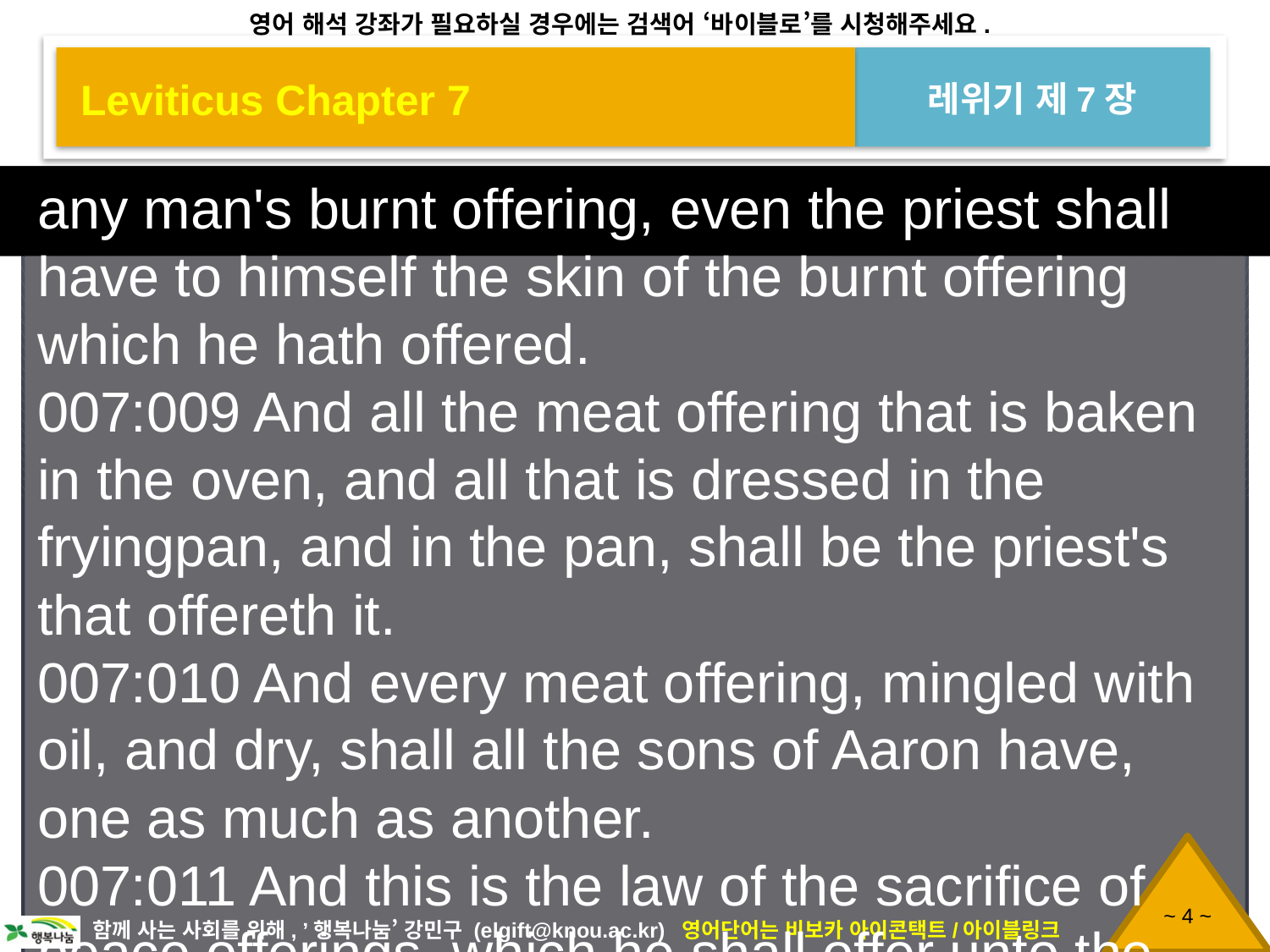

Leviticus Chapter 7
레위기 제7장
any man's burnt offering, even the priest shall have to himself the skin of the burnt offering which he hath offered.
007:009 And all the meat offering that is baken in the oven, and all that is dressed in the fryingpan, and in the pan, shall be the priest's that offereth it.
007:010 And every meat offering, mingled with oil, and dry, shall all the sons of Aaron have, one as much as another.
007:011 And this is the law of the sacrifice of peace offerings, which he shall offer unto the LORD.